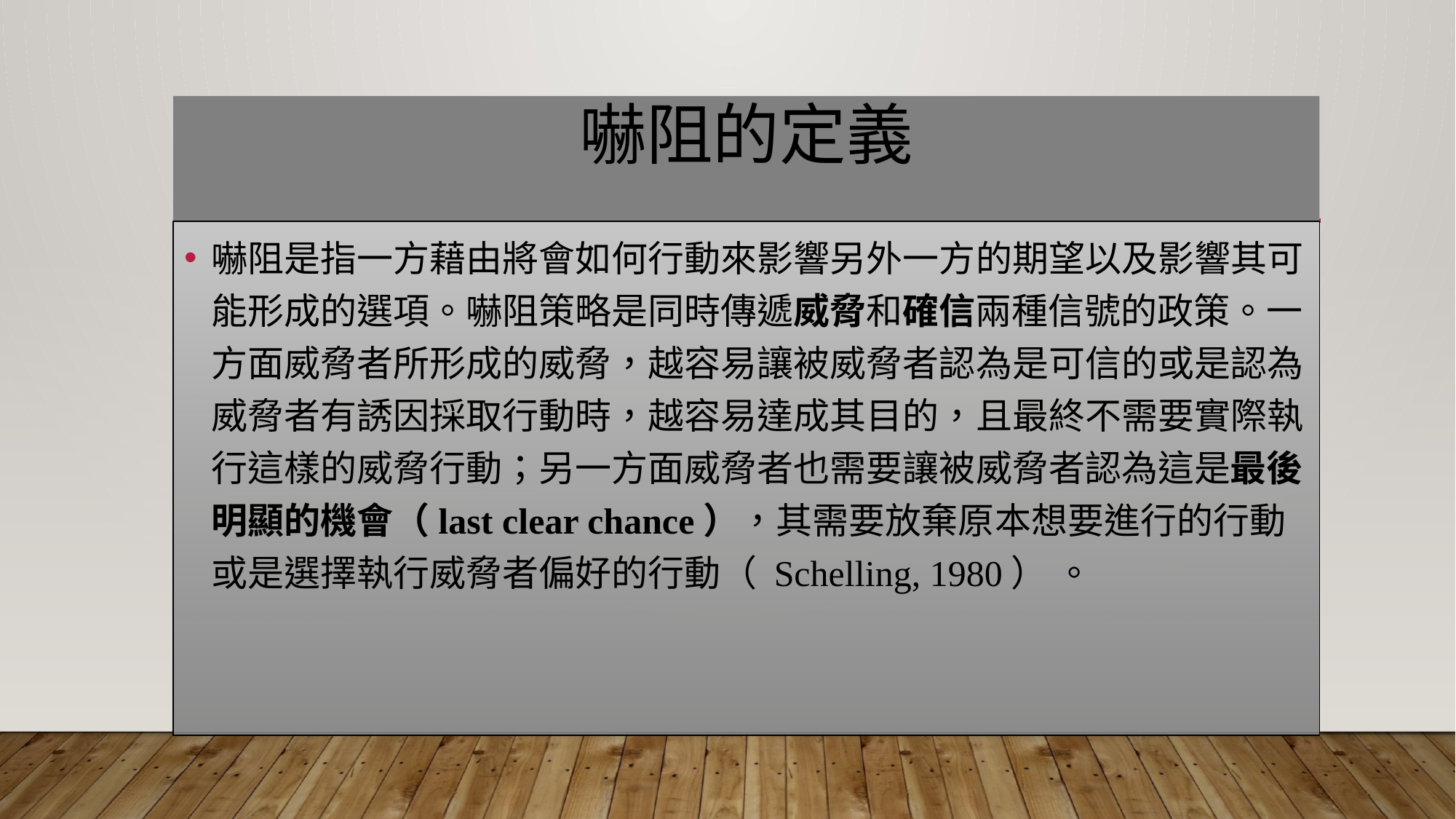

# 嚇阻的定義
嚇阻是指一方藉由將會如何行動來影響另外一方的期望以及影響其可能形成的選項。嚇阻策略是同時傳遞威脅和確信兩種信號的政策。一方面威脅者所形成的威脅，越容易讓被威脅者認為是可信的或是認為威脅者有誘因採取行動時，越容易達成其目的，且最終不需要實際執行這樣的威脅行動；另一方面威脅者也需要讓被威脅者認為這是最後明顯的機會（last clear chance），其需要放棄原本想要進行的行動或是選擇執行威脅者偏好的行動（ Schelling, 1980） 。